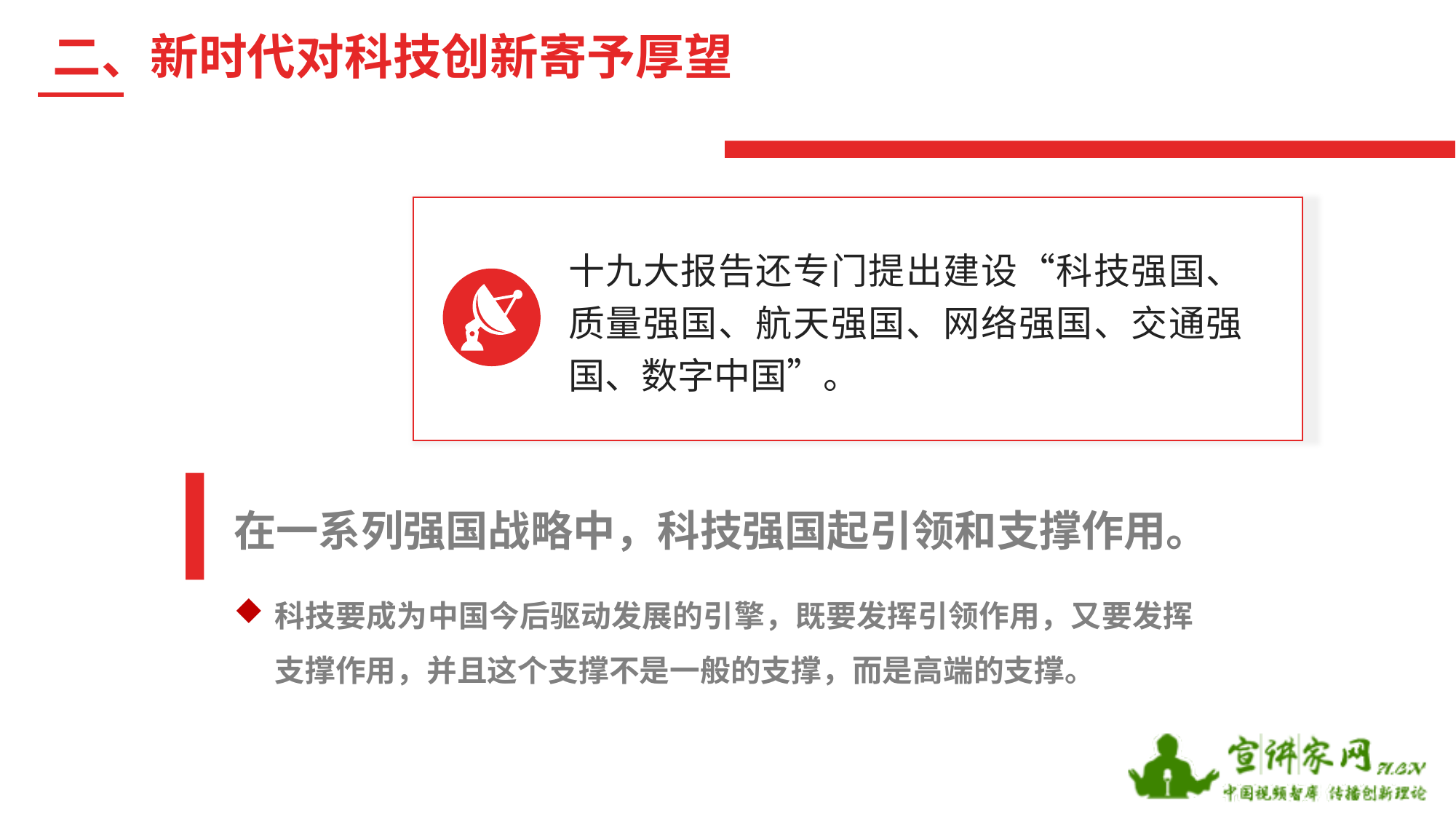

二、新时代对科技创新寄予厚望

十九大报告还专门提出建设“科技强国、质量强国、航天强国、网络强国、交通强国、数字中国”。

在一系列强国战略中，科技强国起引领和支撑作用。
科技要成为中国今后驱动发展的引擎，既要发挥引领作用，又要发挥支撑作用，并且这个支撑不是一般的支撑，而是高端的支撑。